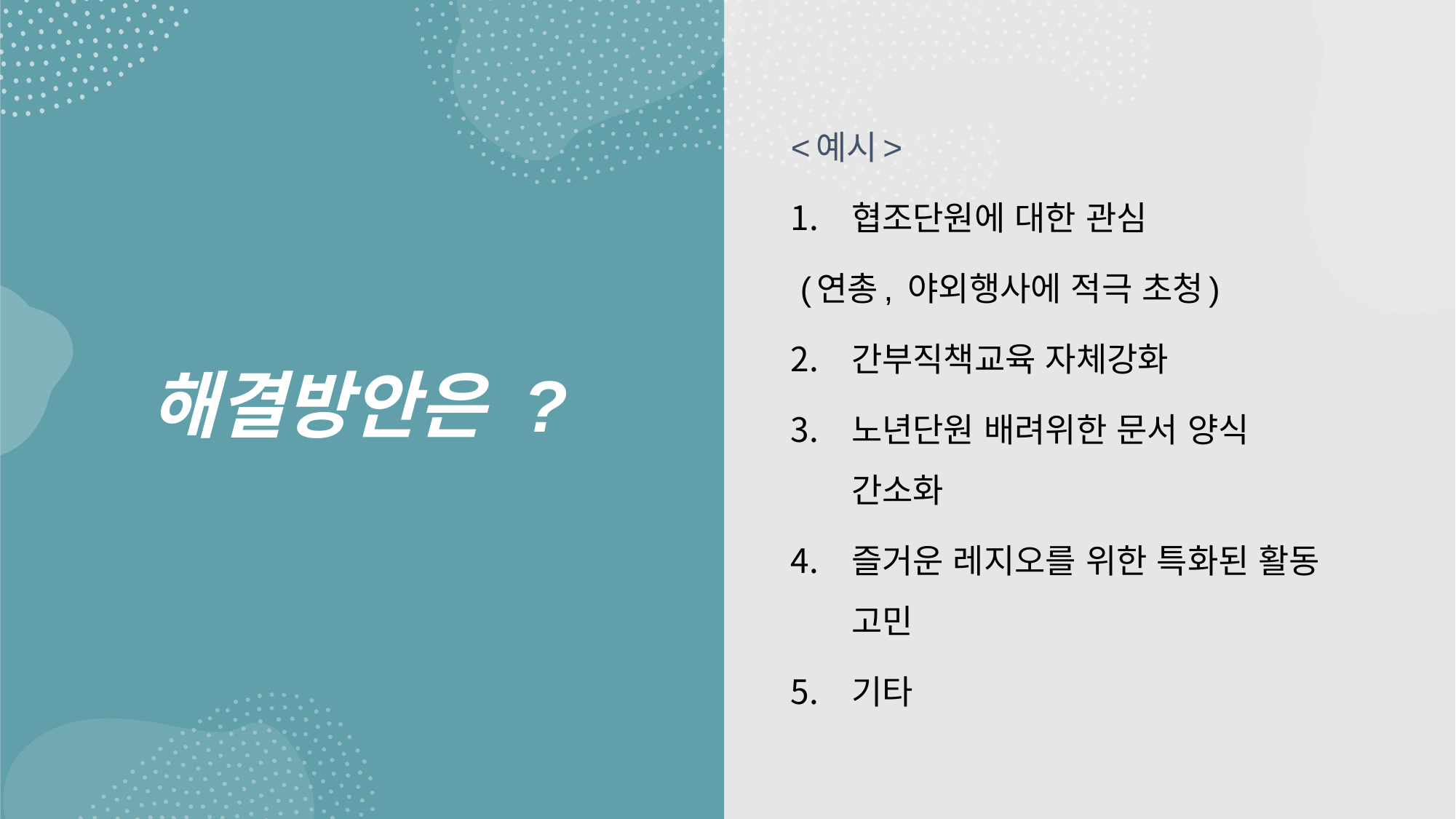

# 해결방안은 ?
<예시>
협조단원에 대한 관심
 (연총, 야외행사에 적극 초청)
간부직책교육 자체강화
노년단원 배려위한 문서 양식 간소화
즐거운 레지오를 위한 특화된 활동 고민
기타